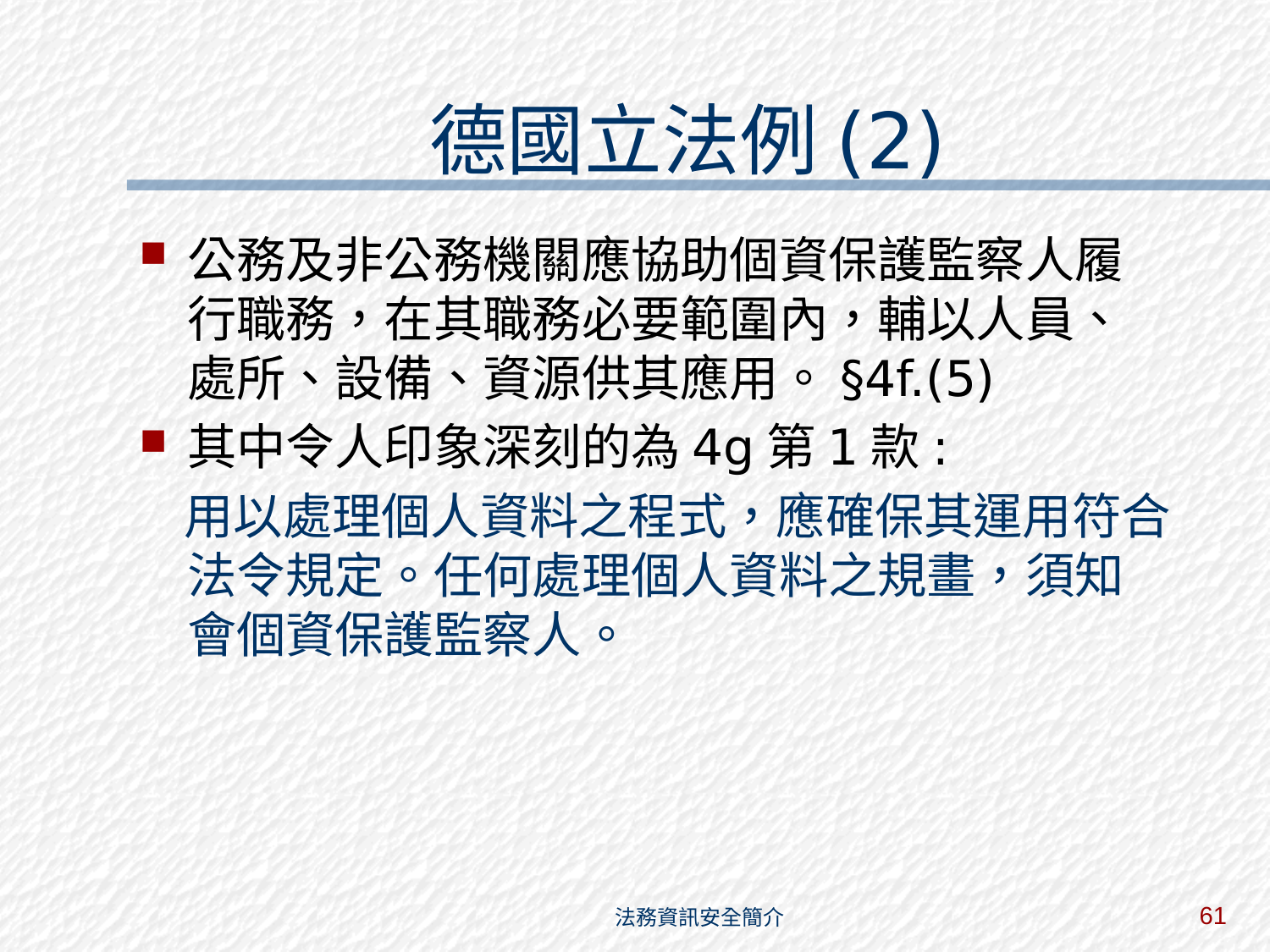

# 德國立法例(2)
公務及非公務機關應協助個資保護監察人履行職務，在其職務必要範圍內，輔以人員、處所、設備、資源供其應用。§4f.(5)
其中令人印象深刻的為4g第1款:
   用以處理個人資料之程式，應確保其運用符合法令規定。任何處理個人資料之規畫，須知會個資保護監察人。

法務資訊安全簡介
61